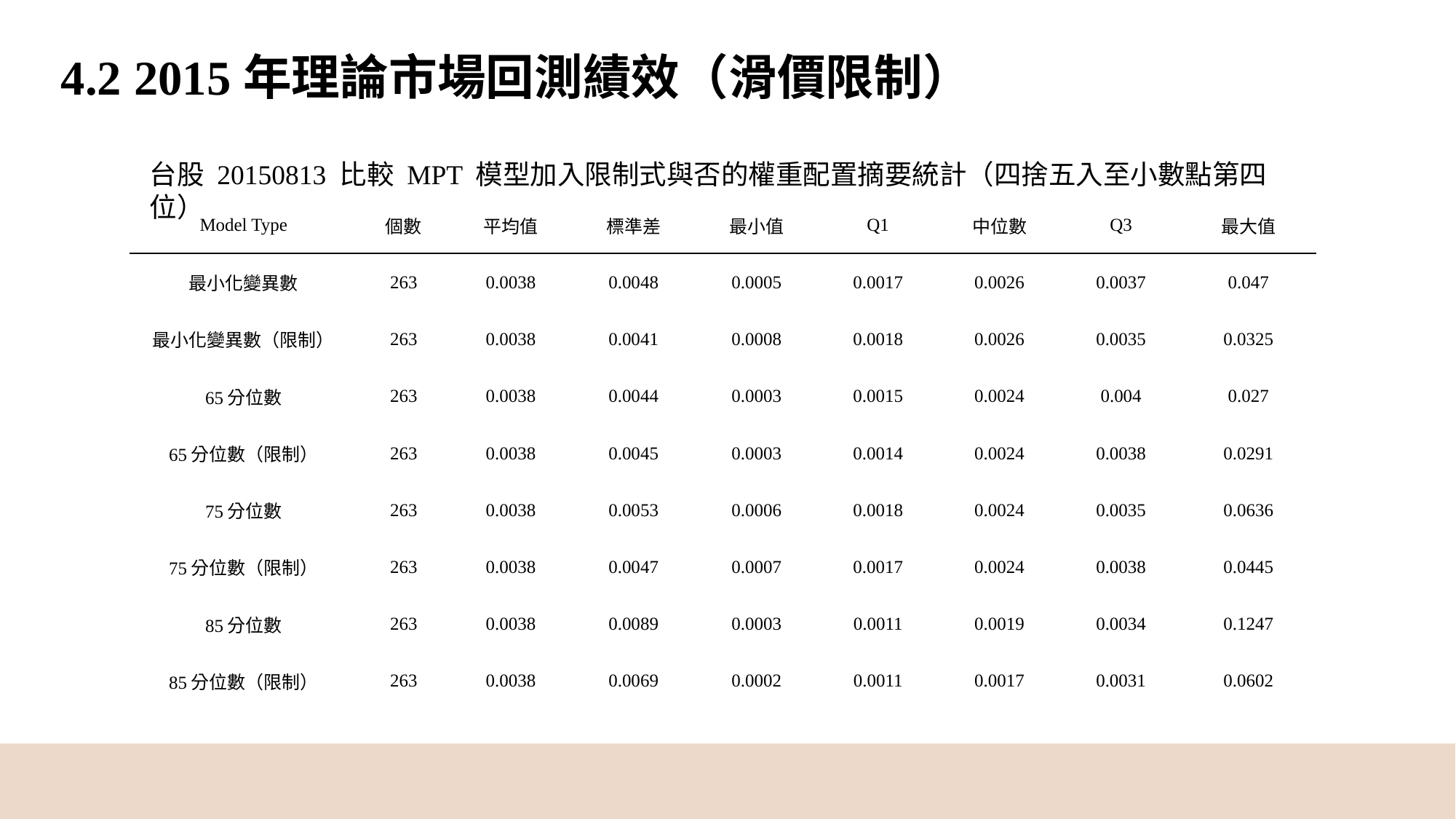

4.2 2015年理論市場回測績效（滑價限制）
台股 20150813 比較 MPT 模型加入限制式與否的權重配置摘要統計（四捨五入至小數點第四位）
| Model Type | 個數 | 平均值 | 標準差 | 最小值 | Q1 | 中位數 | Q3 | 最大值 |
| --- | --- | --- | --- | --- | --- | --- | --- | --- |
| 最小化變異數 | 263 | 0.0038 | 0.0048 | 0.0005 | 0.0017 | 0.0026 | 0.0037 | 0.047 |
| 最小化變異數（限制） | 263 | 0.0038 | 0.0041 | 0.0008 | 0.0018 | 0.0026 | 0.0035 | 0.0325 |
| 65分位數 | 263 | 0.0038 | 0.0044 | 0.0003 | 0.0015 | 0.0024 | 0.004 | 0.027 |
| 65分位數（限制） | 263 | 0.0038 | 0.0045 | 0.0003 | 0.0014 | 0.0024 | 0.0038 | 0.0291 |
| 75分位數 | 263 | 0.0038 | 0.0053 | 0.0006 | 0.0018 | 0.0024 | 0.0035 | 0.0636 |
| 75分位數（限制） | 263 | 0.0038 | 0.0047 | 0.0007 | 0.0017 | 0.0024 | 0.0038 | 0.0445 |
| 85分位數 | 263 | 0.0038 | 0.0089 | 0.0003 | 0.0011 | 0.0019 | 0.0034 | 0.1247 |
| 85分位數（限制） | 263 | 0.0038 | 0.0069 | 0.0002 | 0.0011 | 0.0017 | 0.0031 | 0.0602 |